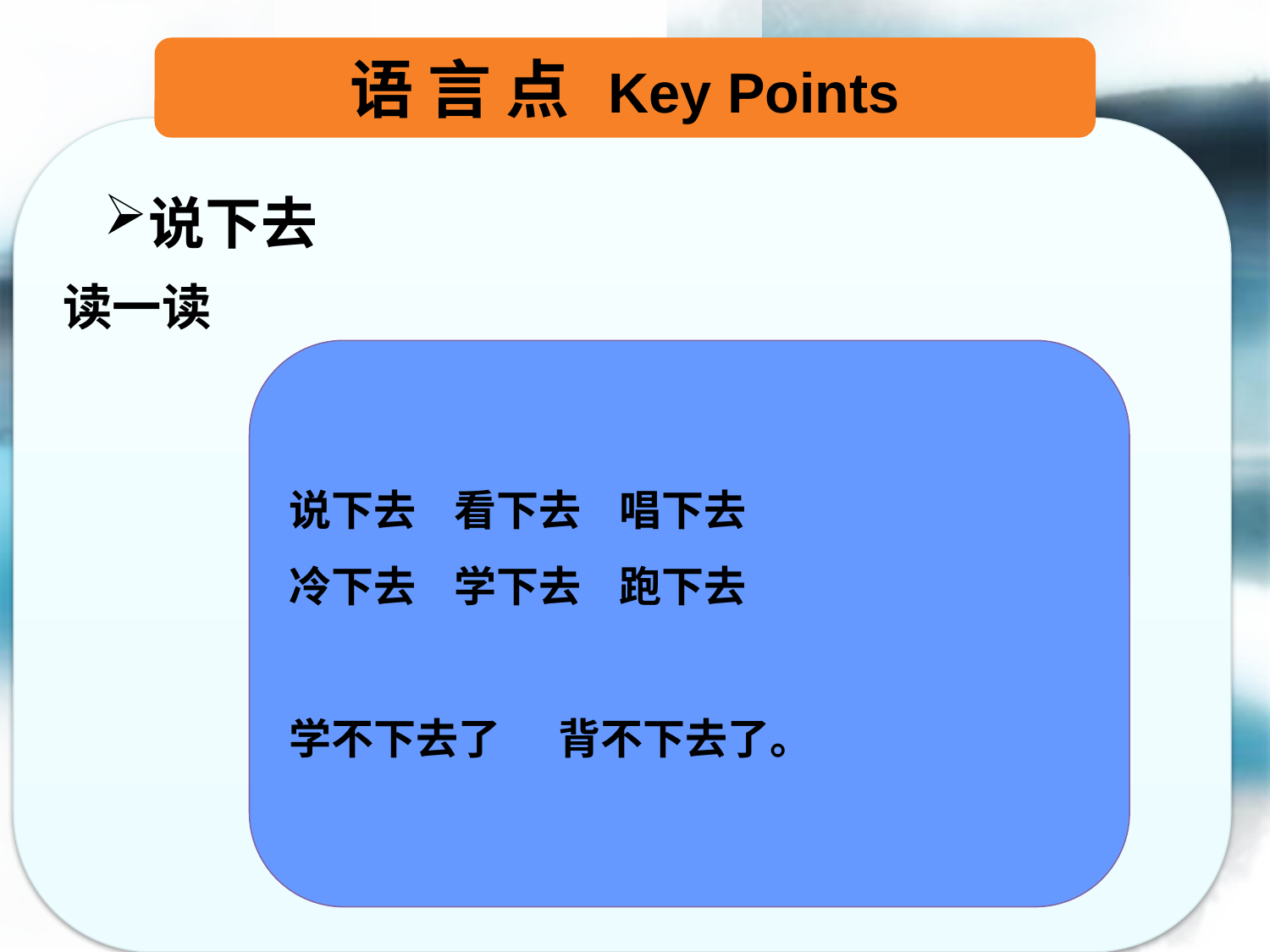

语 言 点  Key Points

说下去
读一读

说下去    看下去    唱下去
冷下去    学下去    跑下去

学不下去了      背不下去了。